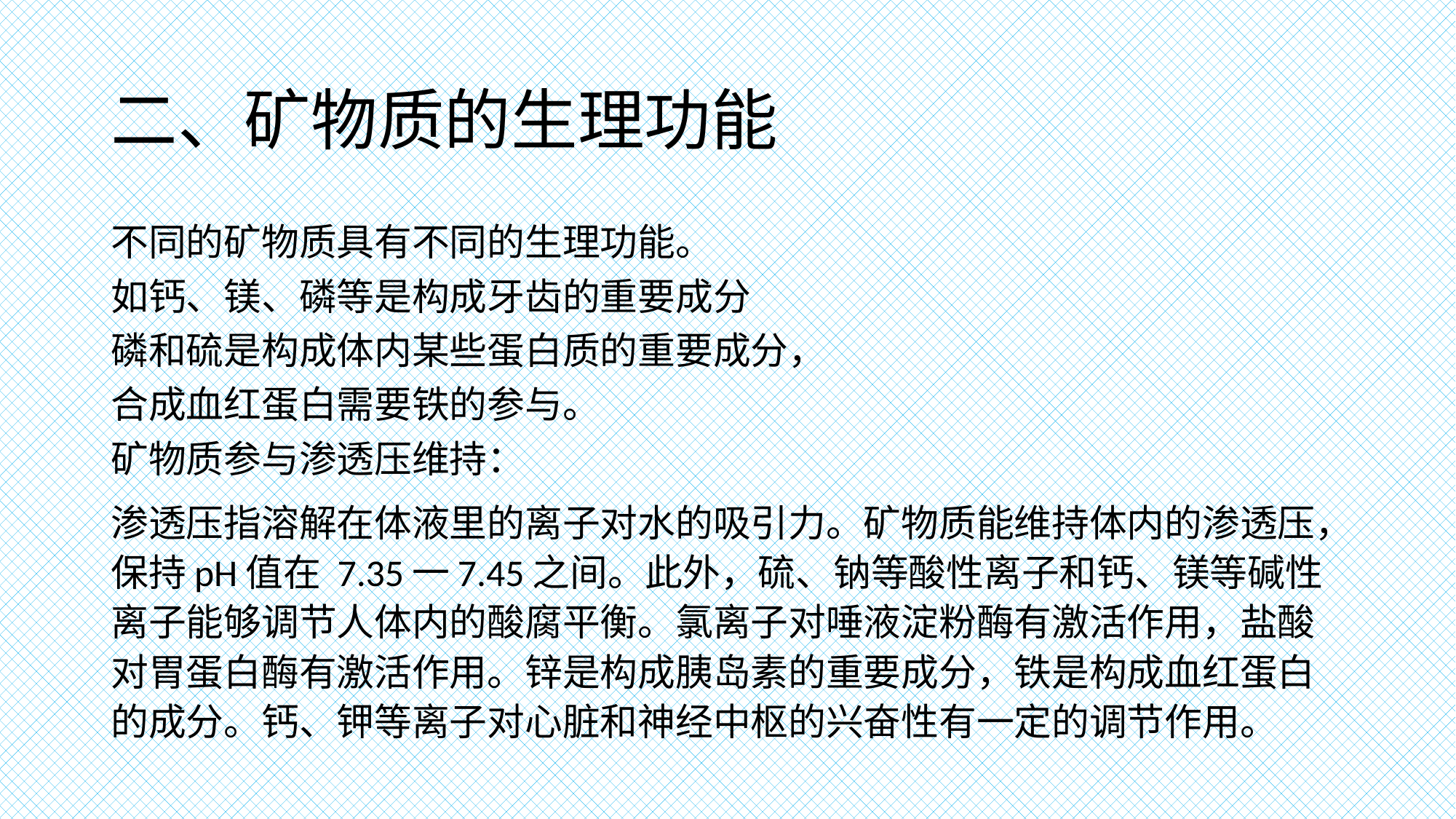

# 二、矿物质的生理功能
不同的矿物质具有不同的生理功能。
如钙、镁、磷等是构成牙齿的重要成分
磷和硫是构成体内某些蛋白质的重要成分，
合成血红蛋白需要铁的参与。
矿物质参与渗透压维持：
渗透压指溶解在体液里的离子对水的吸引力。矿物质能维持体内的渗透压，保持pH值在 7.35一7.45之间。此外，硫、钠等酸性离子和钙、镁等碱性离子能够调节人体内的酸腐平衡。氯离子对唾液淀粉酶有激活作用，盐酸对胃蛋白酶有激活作用。锌是构成胰岛素的重要成分，铁是构成血红蛋白的成分。钙、钾等离子对心脏和神经中枢的兴奋性有一定的调节作用。